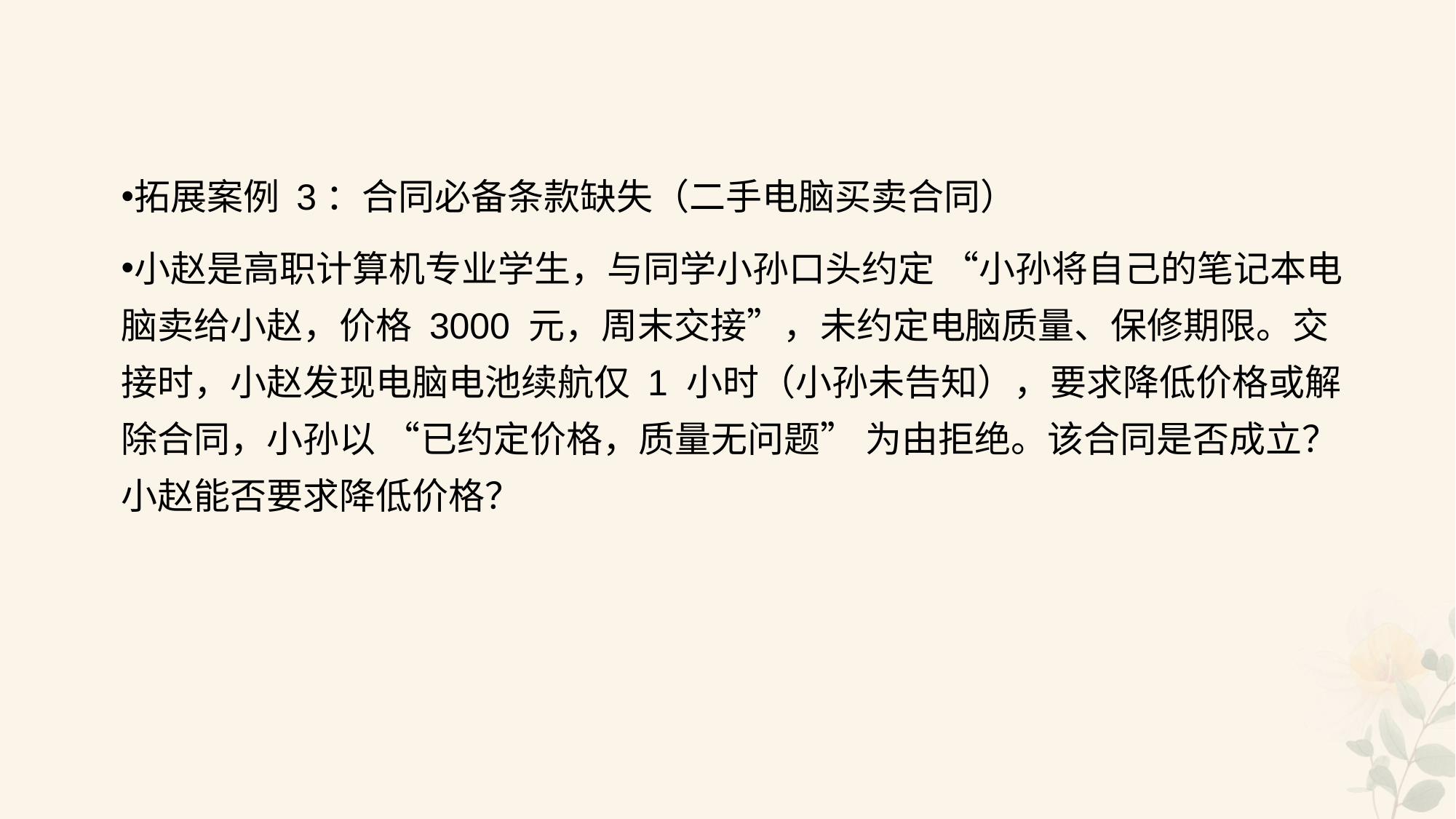

#
拓展案例 3：合同必备条款缺失（二手电脑买卖合同）
小赵是高职计算机专业学生，与同学小孙口头约定 “小孙将自己的笔记本电脑卖给小赵，价格 3000 元，周末交接”，未约定电脑质量、保修期限。交接时，小赵发现电脑电池续航仅 1 小时（小孙未告知），要求降低价格或解除合同，小孙以 “已约定价格，质量无问题” 为由拒绝。该合同是否成立？小赵能否要求降低价格？